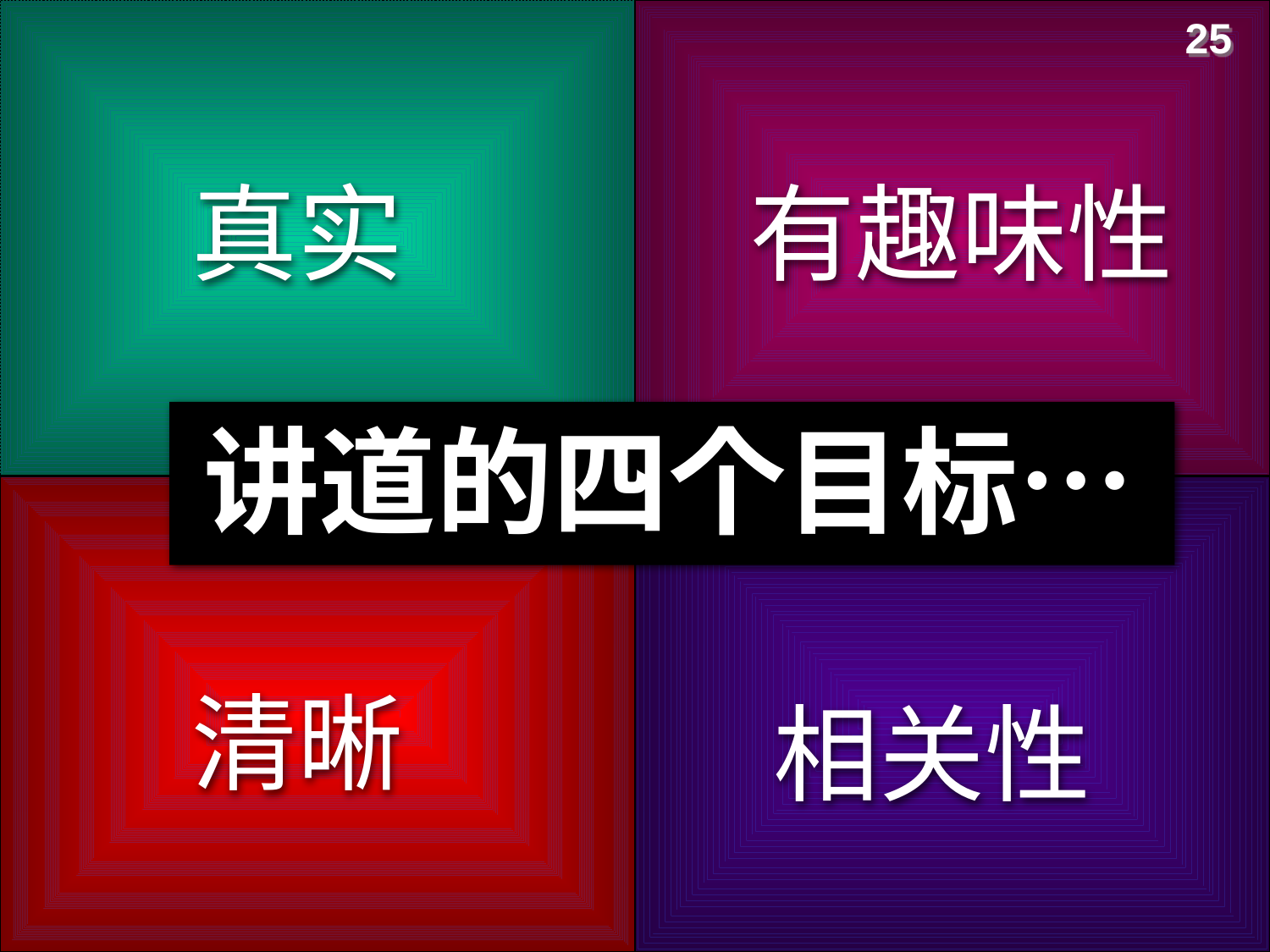

25
真实
有趣味性
# 讲道的四个目标…

清晰
相关性